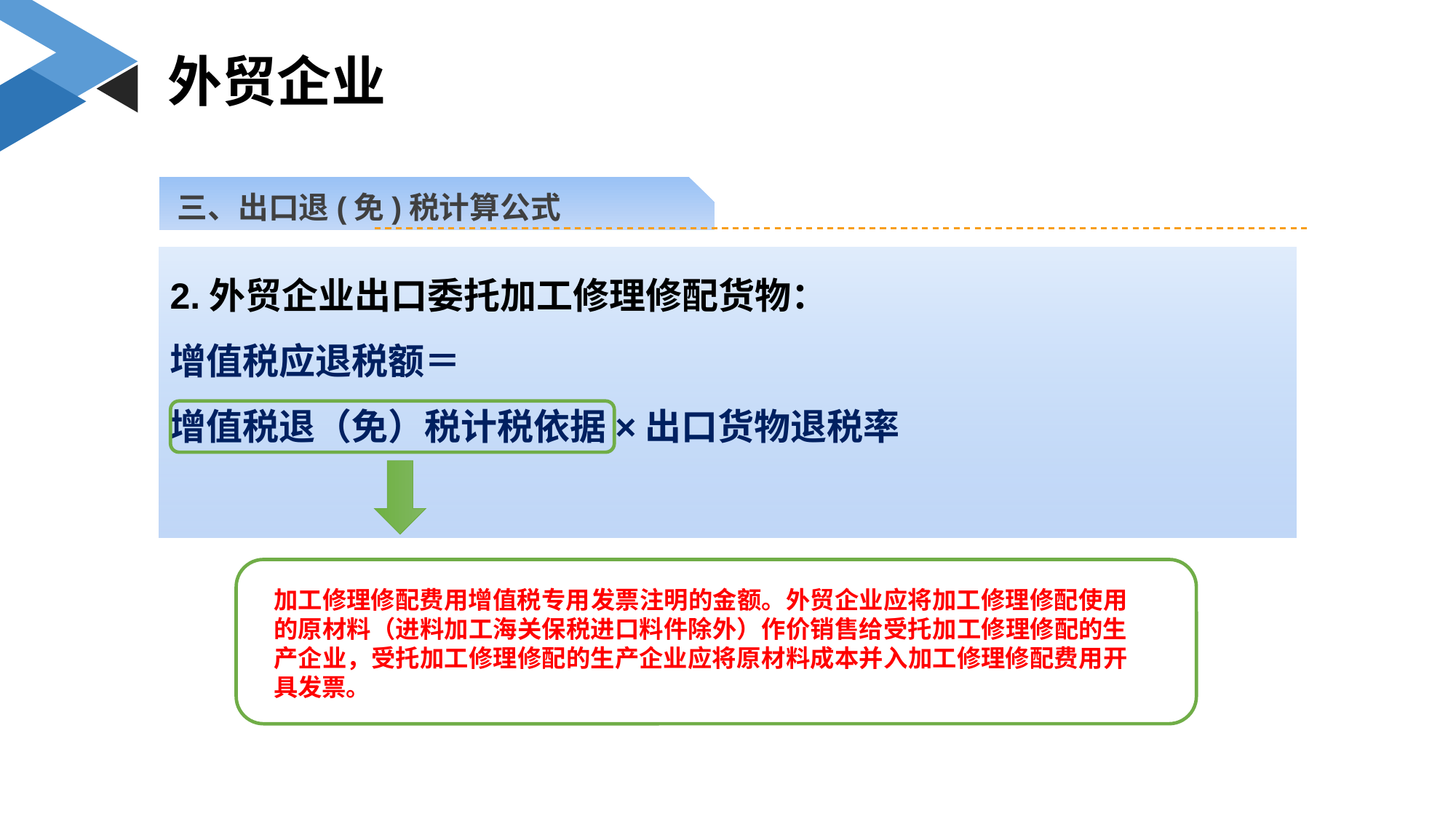

外贸企业

三、出口退(免)税计算公式

2.外贸企业出口委托加工修理修配货物：
增值税应退税额＝
增值税退（免）税计税依据×出口货物退税率

加工修理修配费用增值税专用发票注明的金额。外贸企业应将加工修理修配使用的原材料（进料加工海关保税进口料件除外）作价销售给受托加工修理修配的生产企业，受托加工修理修配的生产企业应将原材料成本并入加工修理修配费用开具发票。